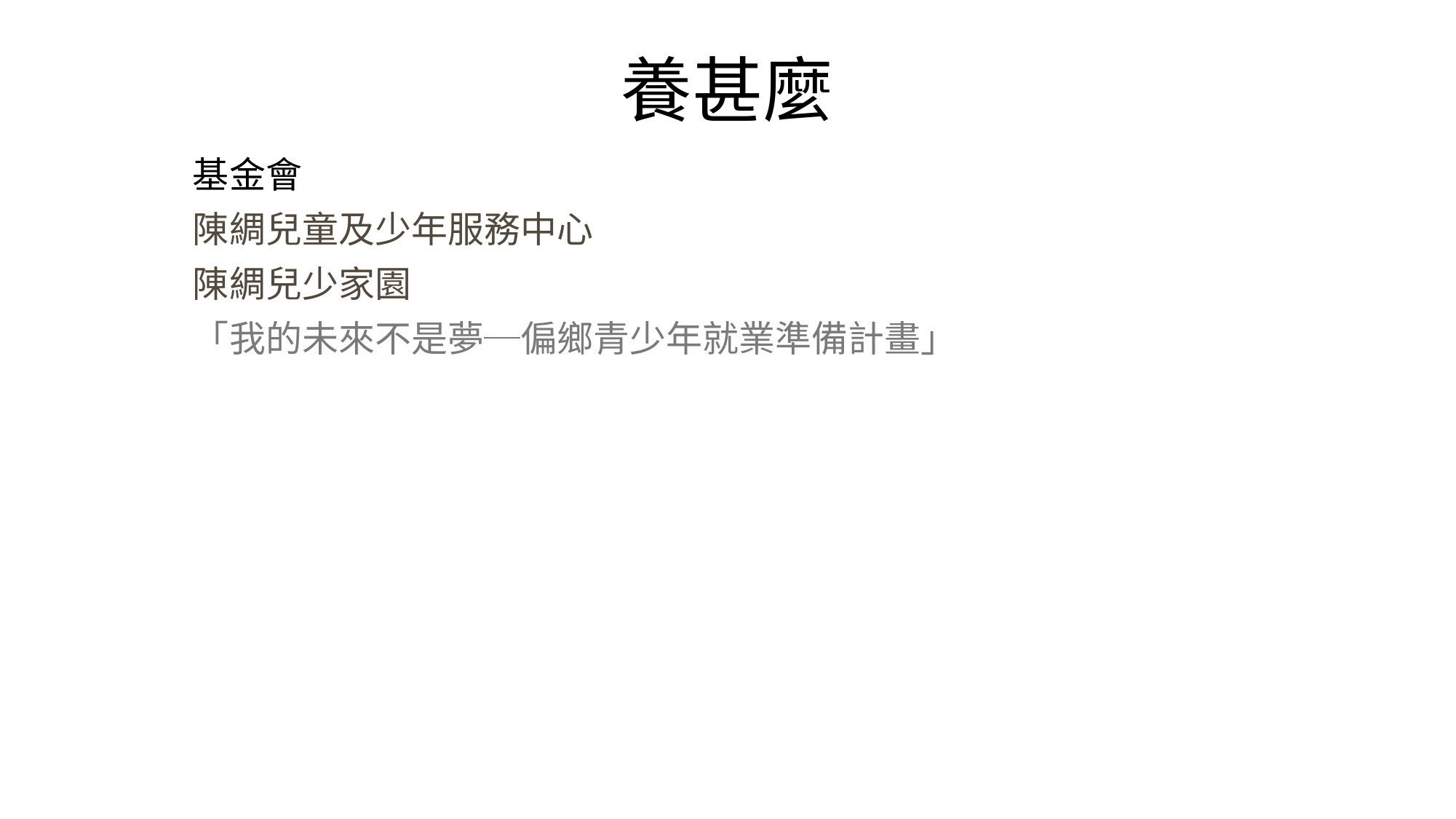

# 養甚麼
基金會
陳綢兒童及少年服務中心
陳綢兒少家園
「我的未來不是夢─偏鄉青少年就業準備計畫」